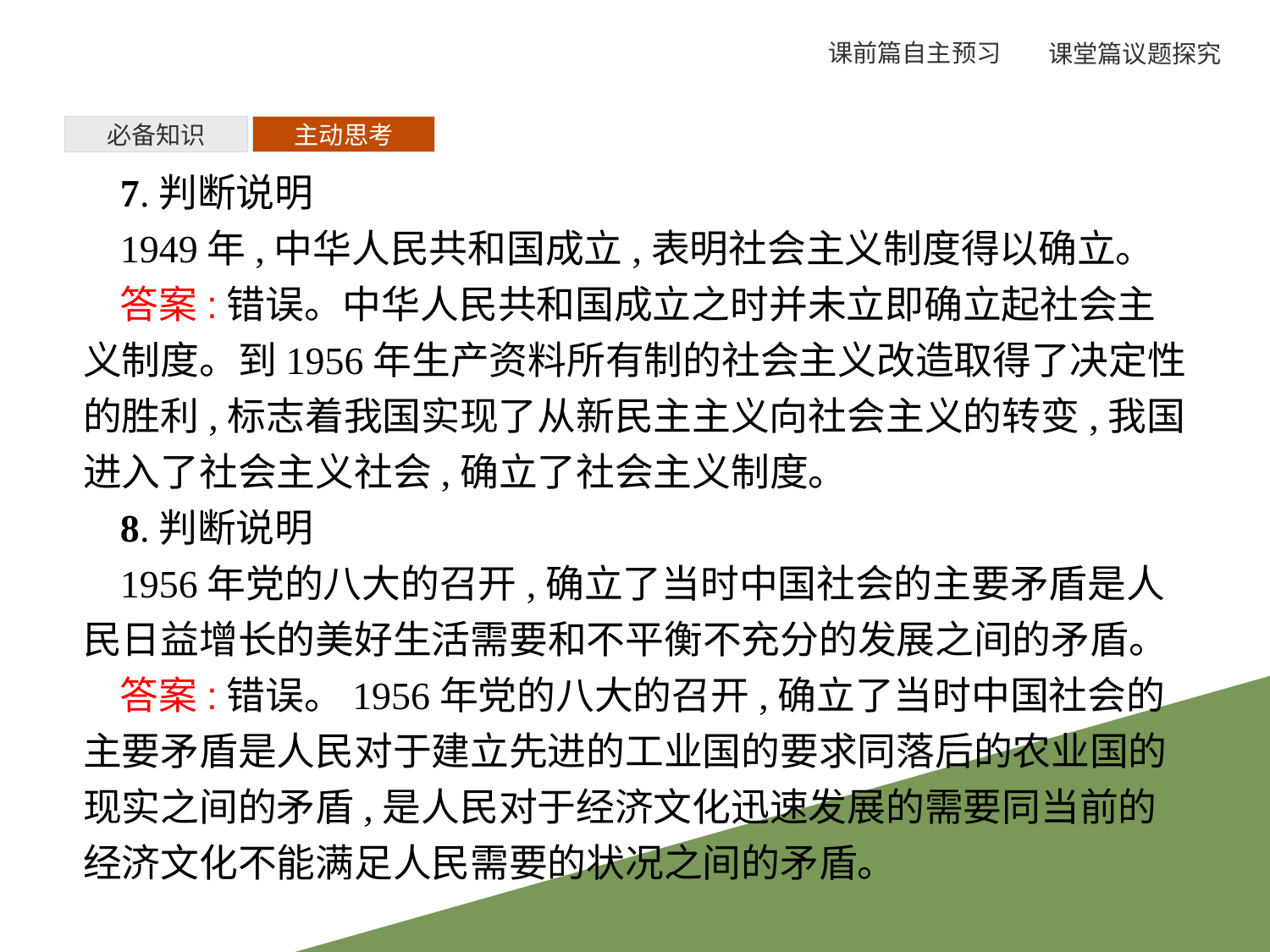

必备知识
主动思考
7.判断说明
1949年,中华人民共和国成立,表明社会主义制度得以确立。
答案:错误。中华人民共和国成立之时并未立即确立起社会主义制度。到1956年生产资料所有制的社会主义改造取得了决定性的胜利,标志着我国实现了从新民主主义向社会主义的转变,我国进入了社会主义社会,确立了社会主义制度。
8.判断说明
1956年党的八大的召开,确立了当时中国社会的主要矛盾是人民日益增长的美好生活需要和不平衡不充分的发展之间的矛盾。
答案:错误。1956年党的八大的召开,确立了当时中国社会的主要矛盾是人民对于建立先进的工业国的要求同落后的农业国的现实之间的矛盾,是人民对于经济文化迅速发展的需要同当前的经济文化不能满足人民需要的状况之间的矛盾。